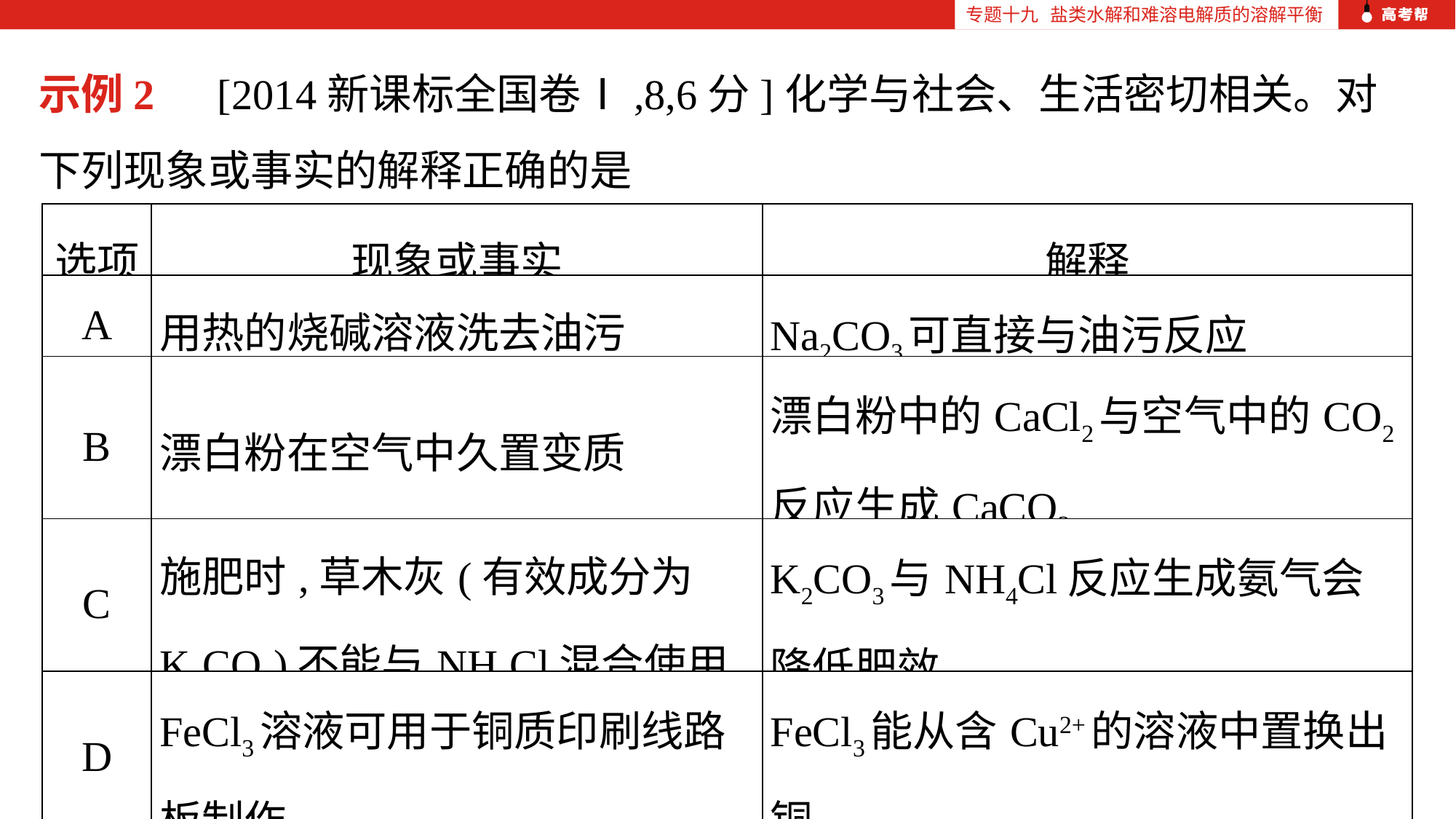

专题十九   盐类水解和难溶电解质的溶解平衡

示例2　[2014新课标全国卷Ⅰ,8,6分]化学与社会、生活密切相关。对下列现象或事实的解释正确的是

| 选项 | 现象或事实 | 解释 |
| --- | --- | --- |
| A | 用热的烧碱溶液洗去油污 | Na2CO3可直接与油污反应 |
| B | 漂白粉在空气中久置变质 | 漂白粉中的CaCl2与空气中的CO2反应生成CaCO3 |
| C | 施肥时,草木灰(有效成分为K2CO3)不能与NH4Cl混合使用 | K2CO3与NH4Cl反应生成氨气会降低肥效 |
| D | FeCl3溶液可用于铜质印刷线路板制作 | FeCl3能从含Cu2+的溶液中置换出铜 |